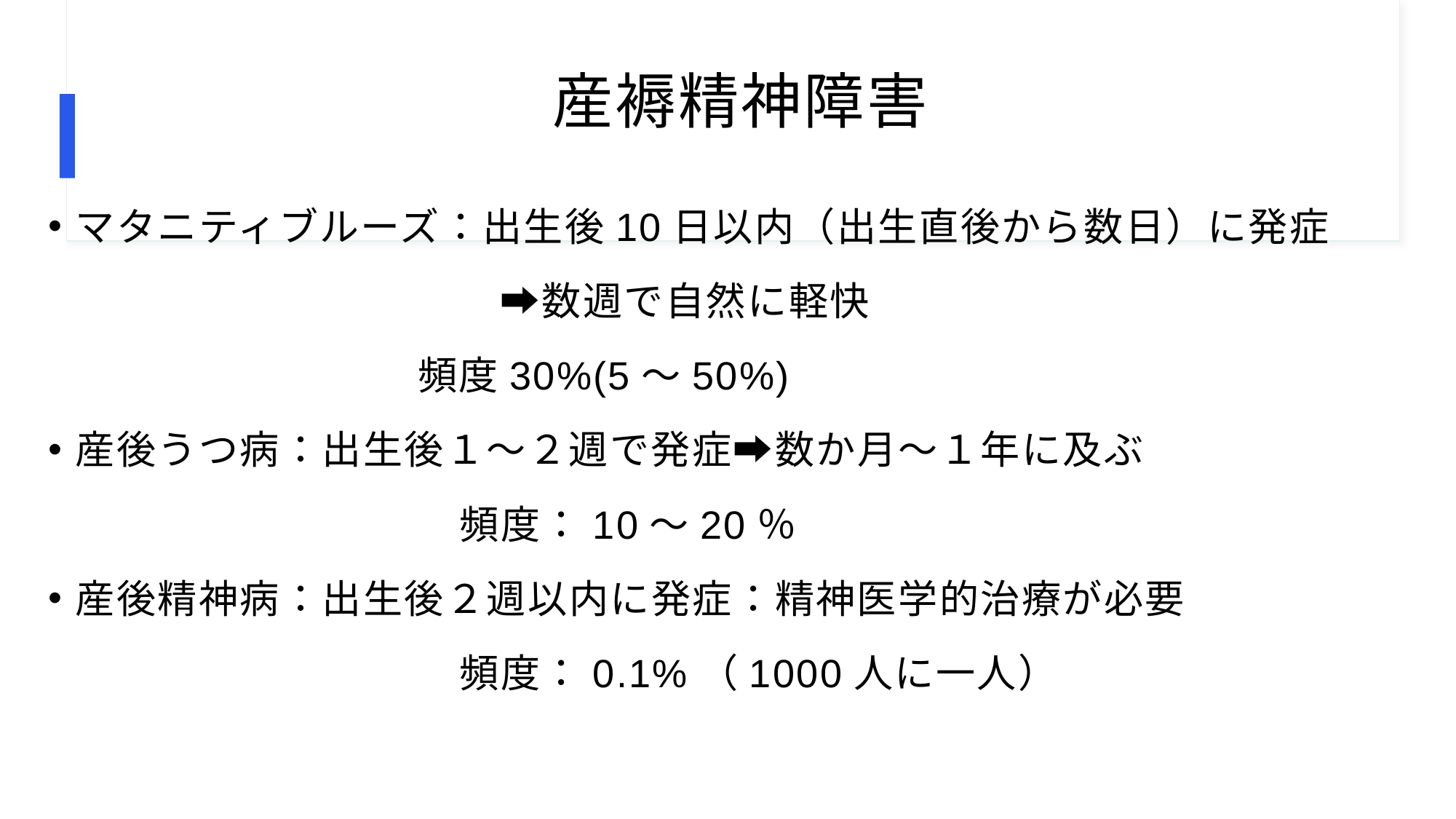

# 産褥精神障害
マタニティブルーズ：出生後10日以内（出生直後から数日）に発症
　　　　　　　　　　　➡数週で自然に軽快
                                  頻度30%(5～50%)
産後うつ病：出生後１～２週で発症➡数か月～１年に及ぶ
　　　　　　　　　　頻度：10～20％
産後精神病：出生後２週以内に発症：精神医学的治療が必要
　　　　　　　　　　頻度：0.1%（1000人に一人）